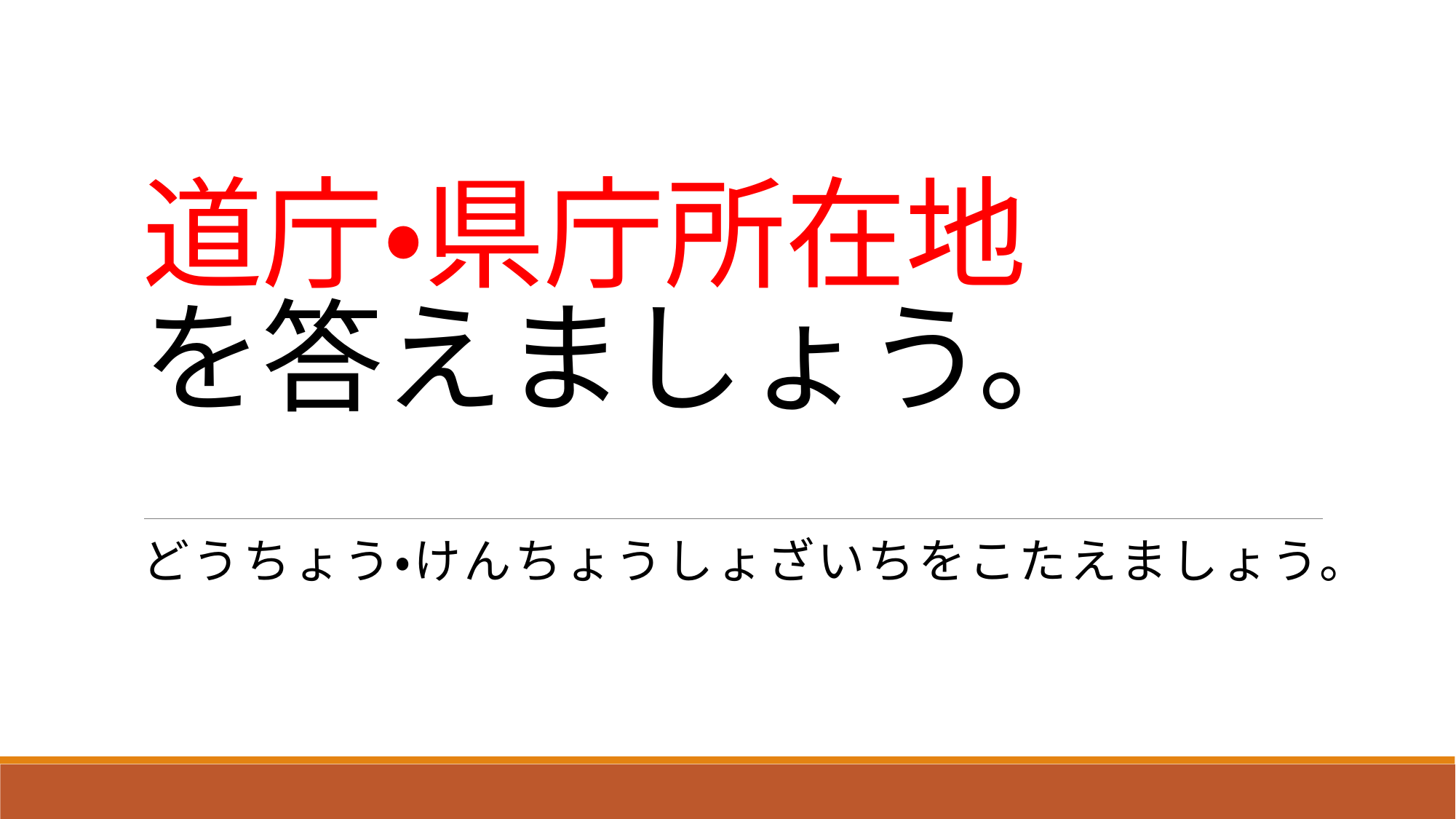

# 道庁・県庁所在地 を答えましょう。
どうちょう・けんちょうしょざいちをこたえましょう。